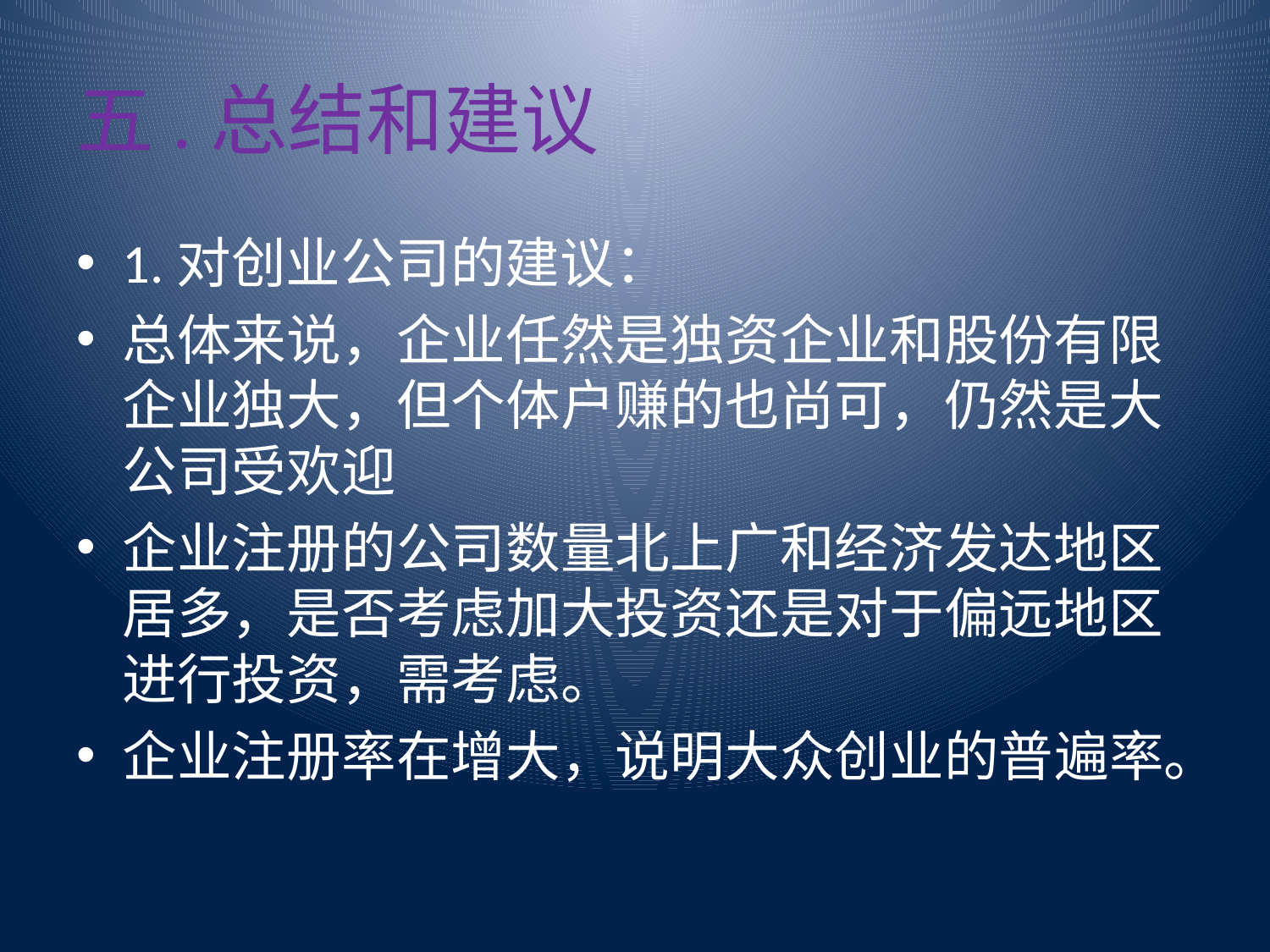

# 五.总结和建议
1.对创业公司的建议：
总体来说，企业任然是独资企业和股份有限企业独大，但个体户赚的也尚可，仍然是大公司受欢迎
企业注册的公司数量北上广和经济发达地区居多，是否考虑加大投资还是对于偏远地区进行投资，需考虑。
企业注册率在增大，说明大众创业的普遍率。